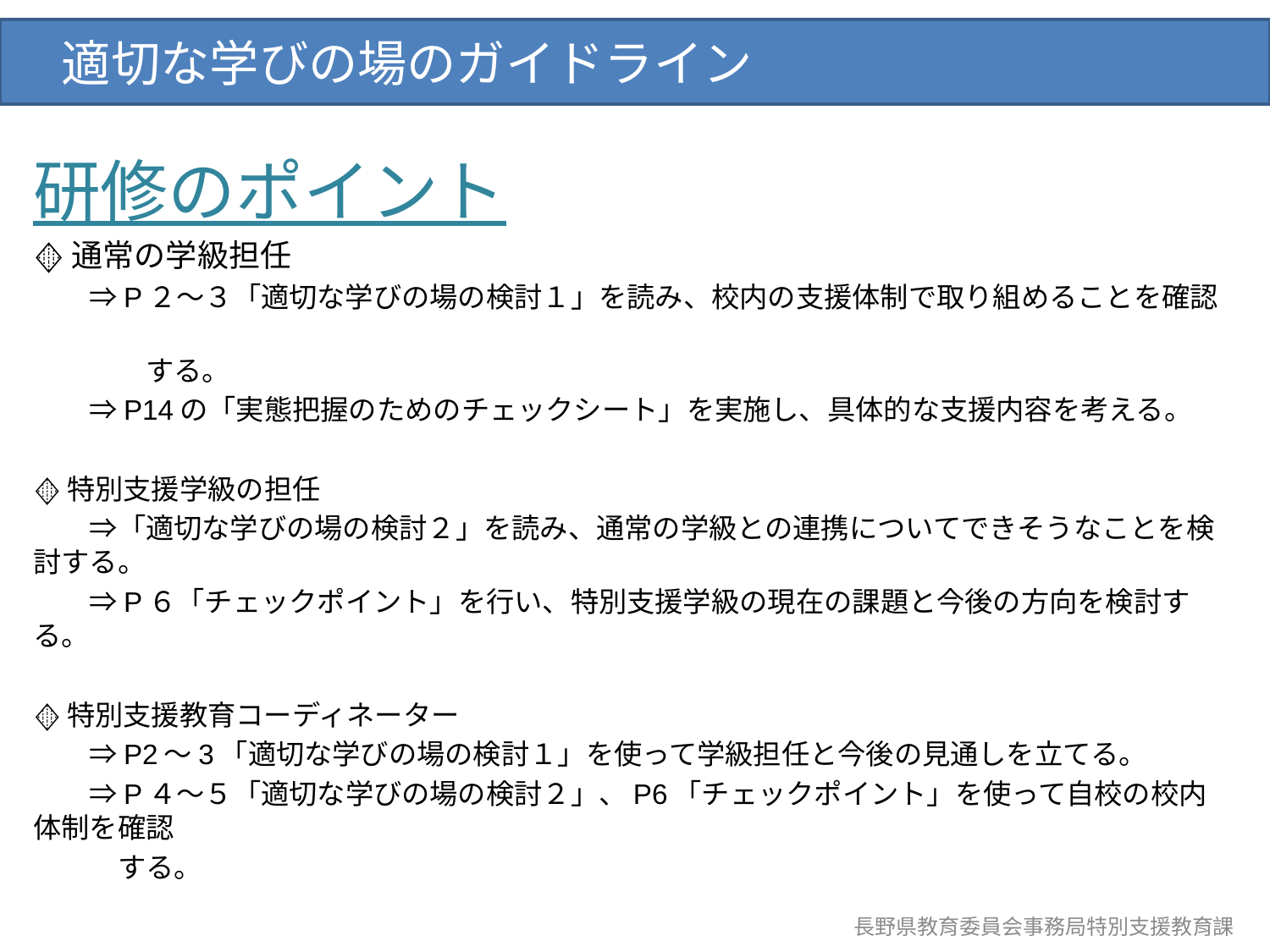

適切な学びの場のガイドライン
研修のポイント
🔶通常の学級担任
　　⇒P２～３「適切な学びの場の検討１」を読み、校内の支援体制で取り組めることを確認
　　　　する。
　　⇒P14の「実態把握のためのチェックシート」を実施し、具体的な支援内容を考える。

🔶特別支援学級の担任
　　⇒「適切な学びの場の検討２」を読み、通常の学級との連携についてできそうなことを検討する。
　　⇒P６「チェックポイント」を行い、特別支援学級の現在の課題と今後の方向を検討する。

🔶特別支援教育コーディネーター
　　⇒P2～3「適切な学びの場の検討１」を使って学級担任と今後の見通しを立てる。
　　⇒P４～５「適切な学びの場の検討２」、P6「チェックポイント」を使って自校の校内体制を確認
　　　する。
長野県教育委員会事務局特別支援教育課